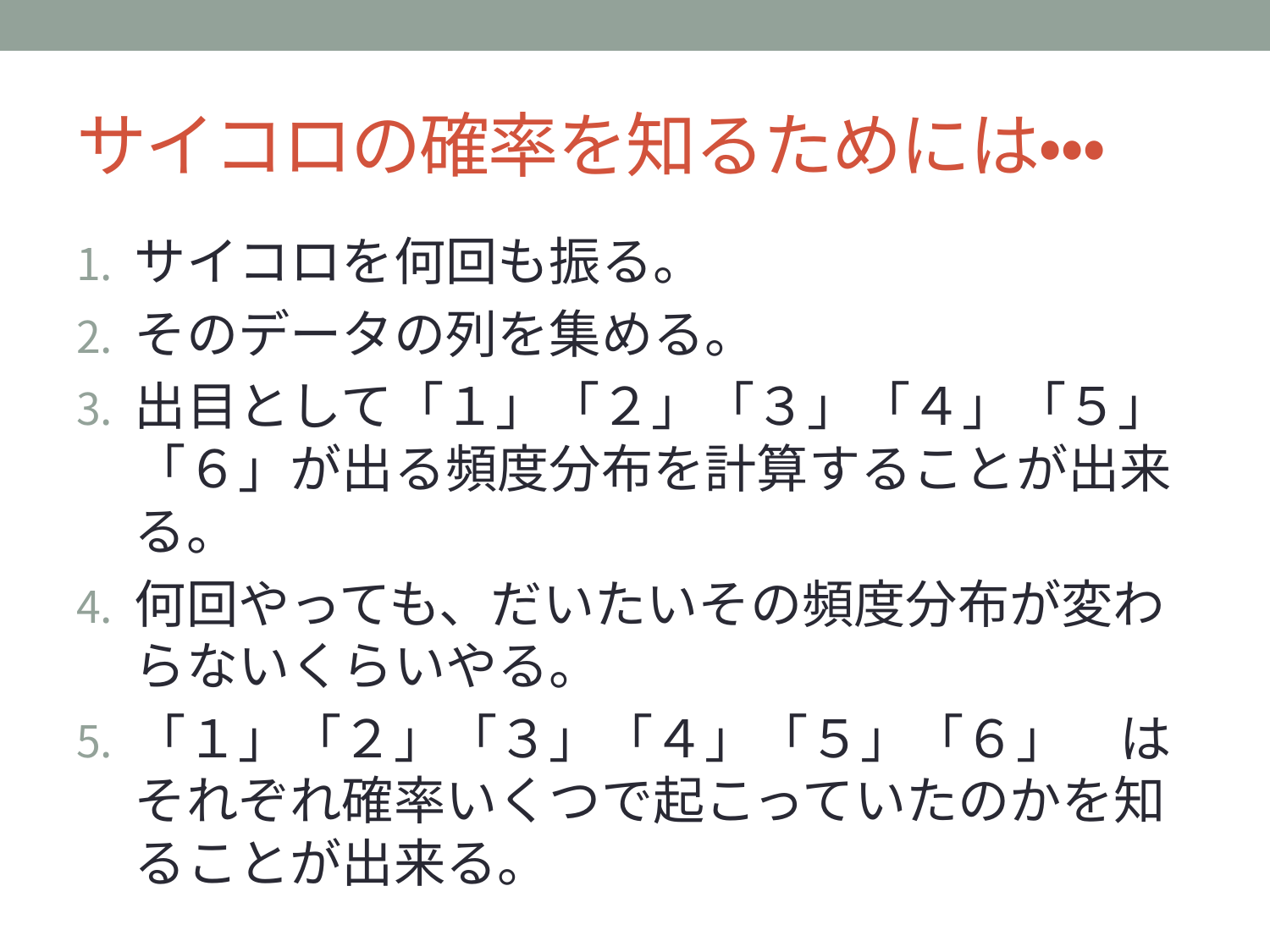

# サイコロの確率を知るためには・・・
サイコロを何回も振る。
そのデータの列を集める。
出目として「１」「２」「３」「４」「５」「６」が出る頻度分布を計算することが出来る。
何回やっても、だいたいその頻度分布が変わらないくらいやる。
「１」「２」「３」「４」「５」「６」　はそれぞれ確率いくつで起こっていたのかを知ることが出来る。